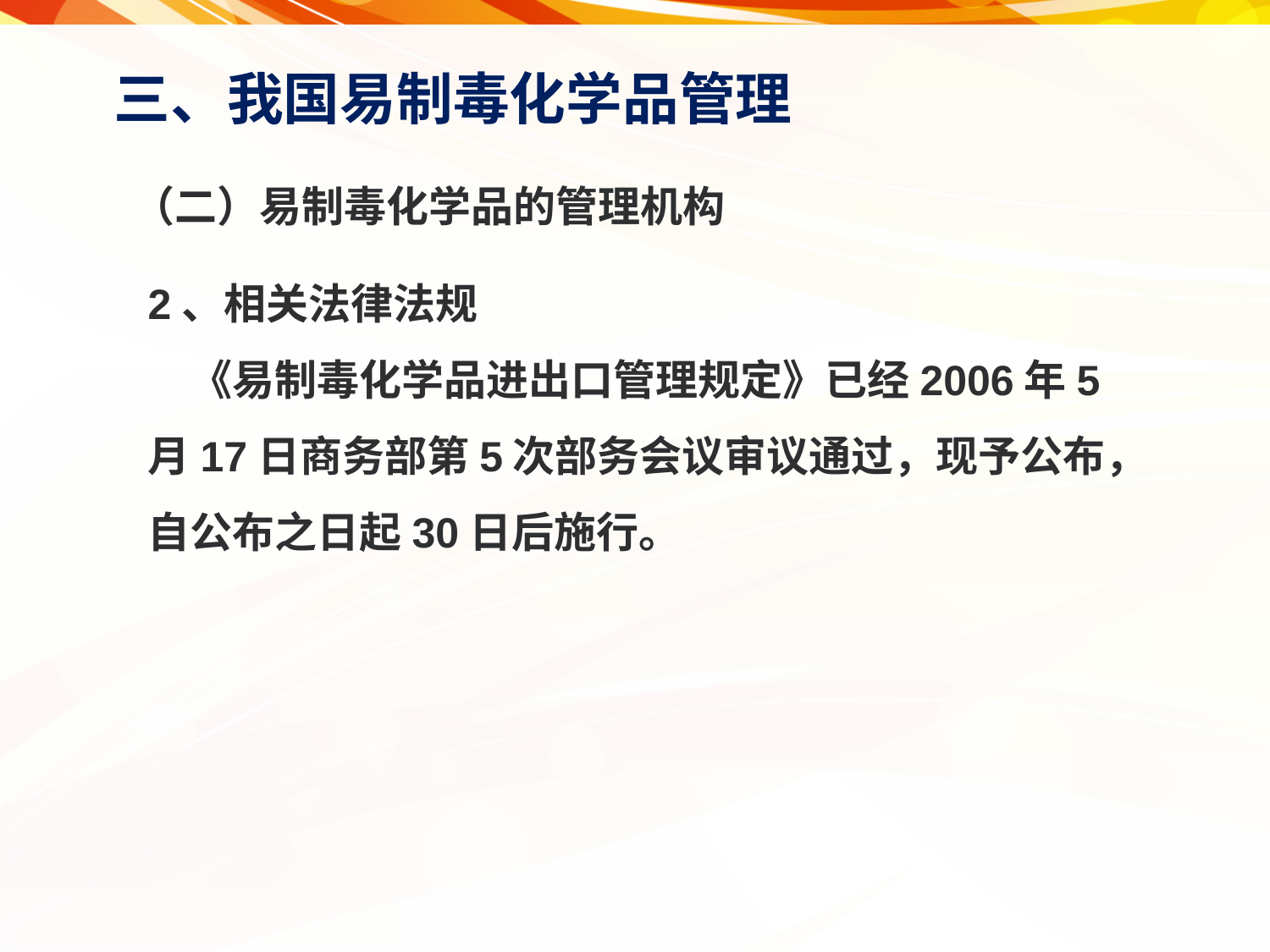

三、我国易制毒化学品管理
（二）易制毒化学品的管理机构
2、相关法律法规
　《易制毒化学品进出口管理规定》已经2006年5月17日商务部第5次部务会议审议通过，现予公布，自公布之日起30日后施行。